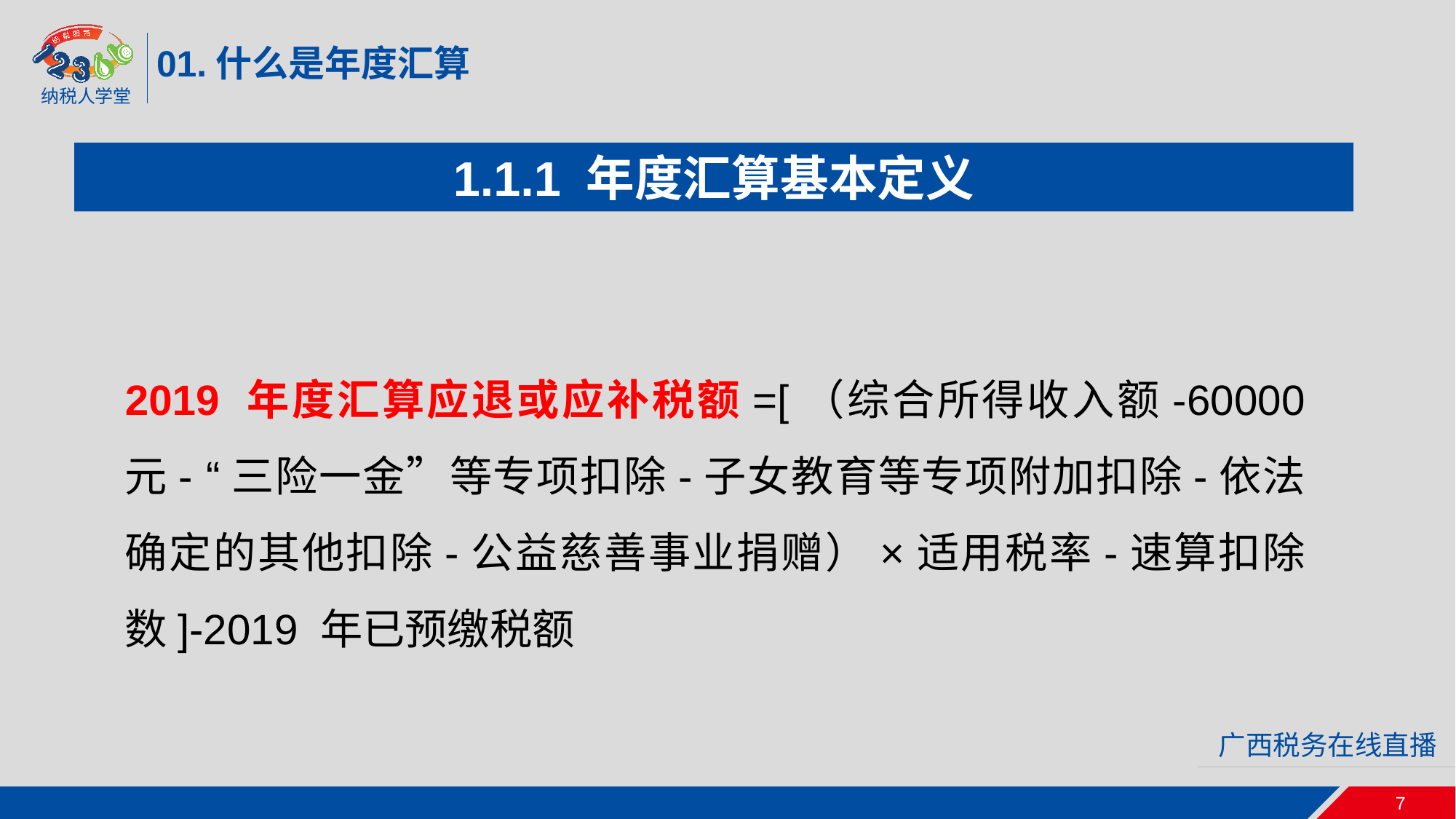

01.什么是年度汇算
1.1.1 年度汇算基本定义

2019 年度汇算应退或应补税额=[（综合所得收入额-60000 元- “三险一金”等专项扣除-子女教育等专项附加扣除-依法确定的其他扣除-公益慈善事业捐赠）×适用税率-速算扣除数]-2019 年已预缴税额